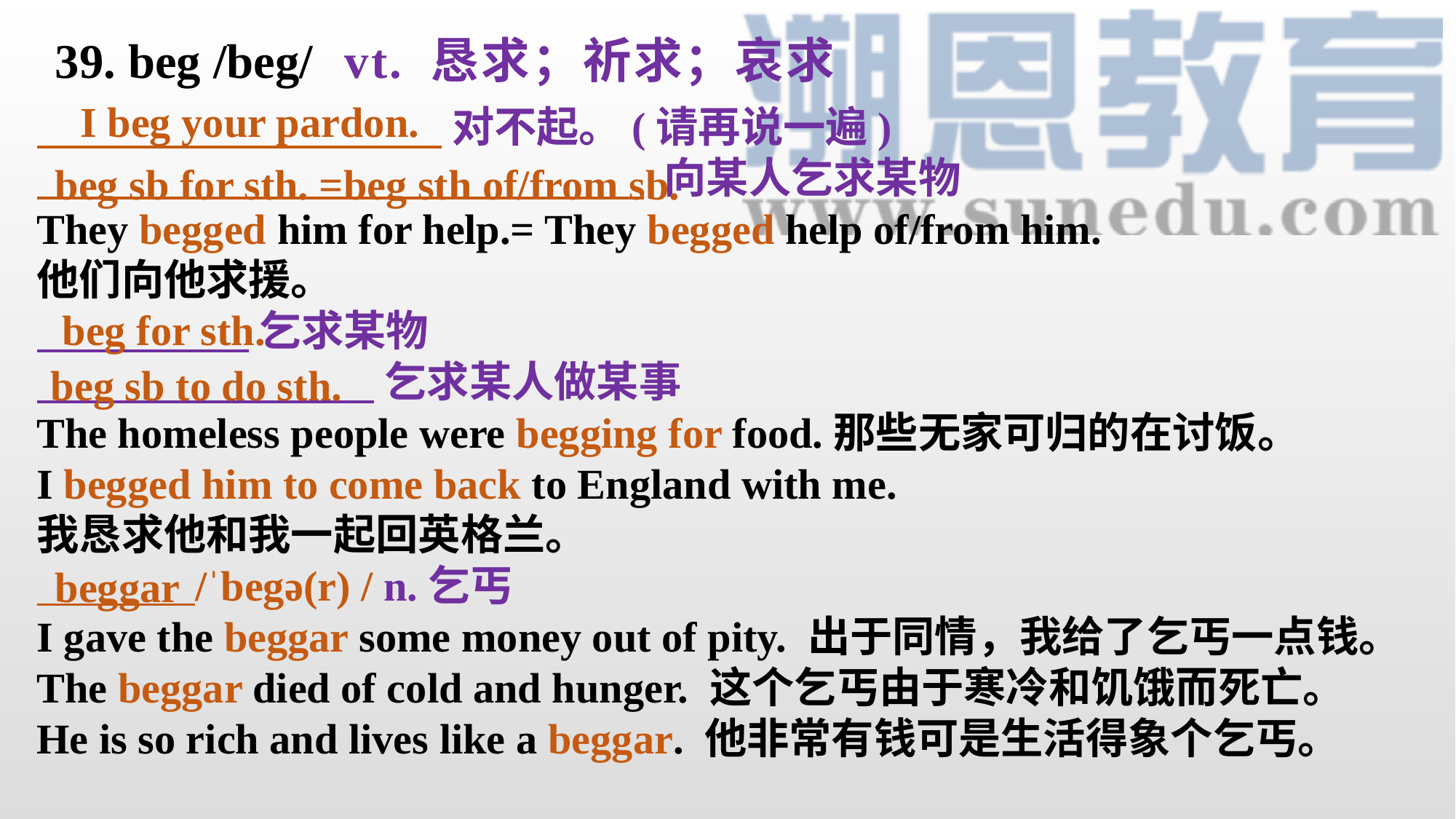

39. beg /beg/
vt. 恳求；祈求；哀求
I beg your pardon.
                                          对不起。(请再说一遍)
                                                                向某人乞求某物
They begged him for help.= They begged help of/from him.
他们向他求援。
                      乞求某物
                                   乞求某人做某事
The homeless people were begging for food.那些无家可归的在讨饭。
I begged him to come back to England with me.
我恳求他和我一起回英格兰。
               /ˈbegə(r) / n.乞丐
I gave the beggar some money out of pity. 出于同情，我给了乞丐一点钱。
The beggar died of cold and hunger. 这个乞丐由于寒冷和饥饿而死亡。
He is so rich and lives like a beggar. 他非常有钱可是生活得象个乞丐。
beg sb for sth. =beg sth of/from sb.
beg for sth.
beg sb to do sth.
beggar